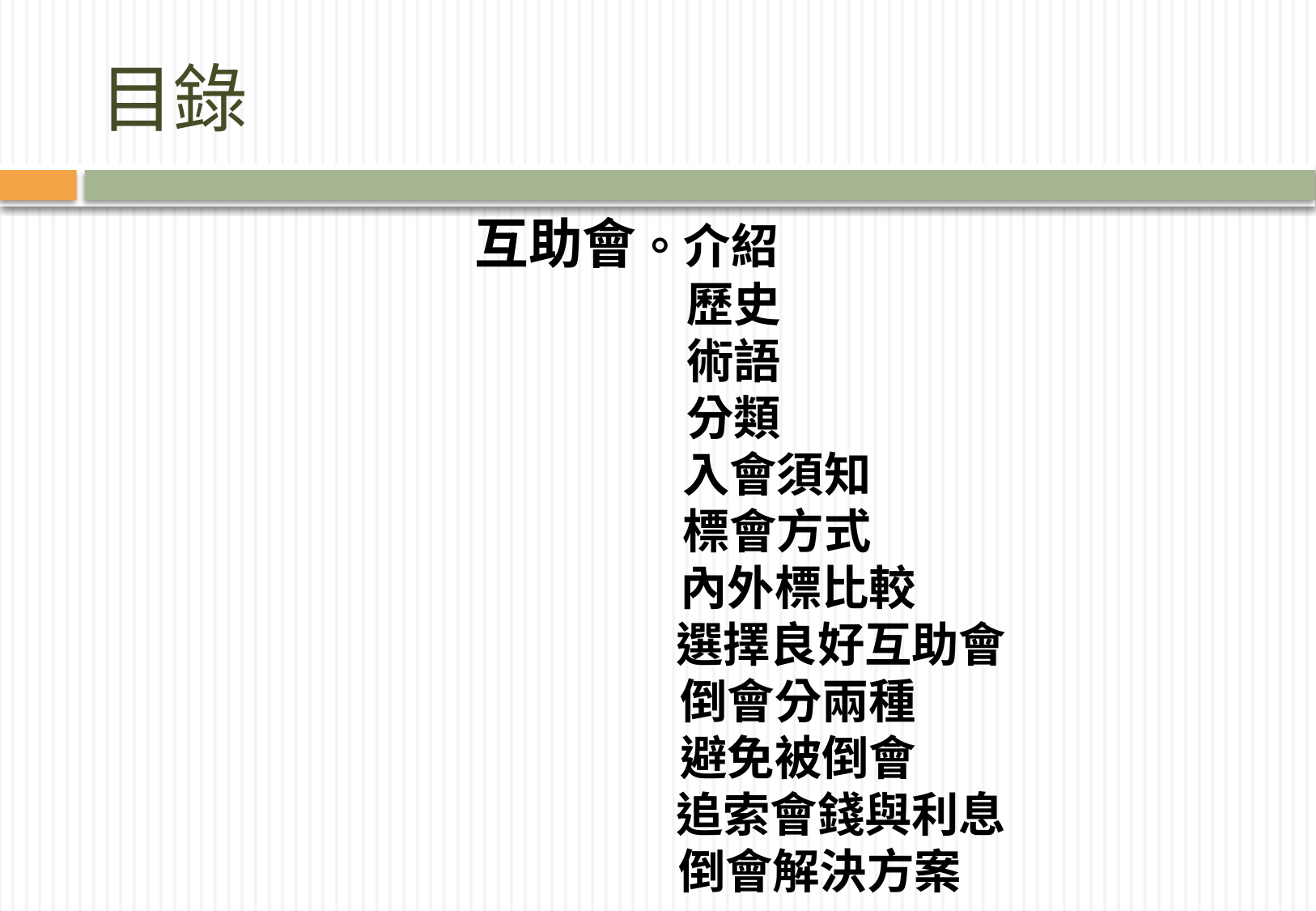

# 目錄

互助會。介紹
                   歷史
                   術語
                   分類
                           入會須知
                           標會方式
                               內外標比較
                                       選擇良好互助會
                               倒會分兩種
                               避免被倒會
                                       追索會錢與利息
                                   倒會解決方案